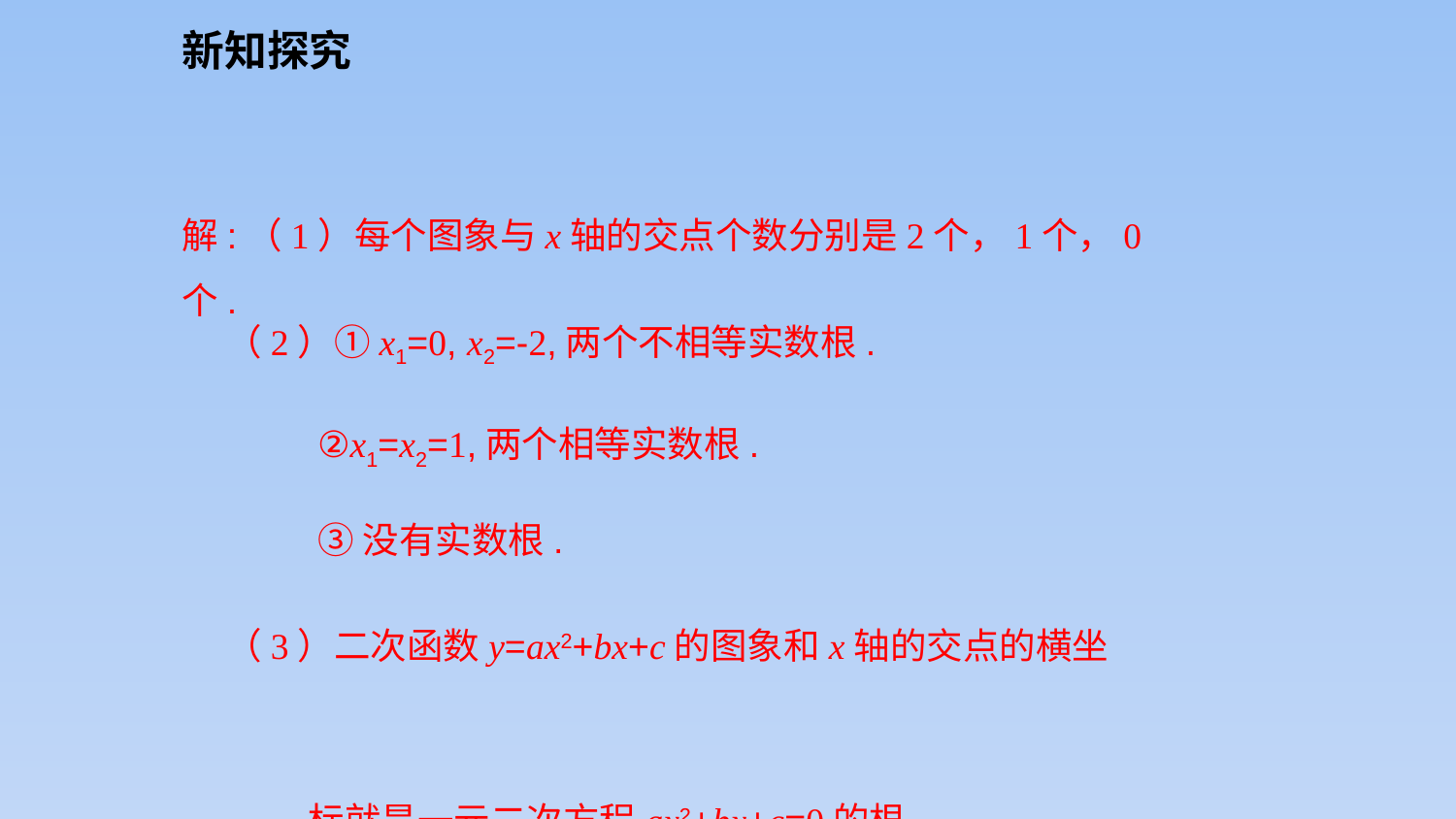

新知探究
解:（1）每个图象与x轴的交点个数分别是2个，1个，0个.
（2）①x1=0, x2=-2,两个不相等实数根.
②x1=x2=1,两个相等实数根.
③没有实数根.
（3）二次函数y=ax2+bx+c的图象和x轴的交点的横坐
         标就是一元二次方程ax2+bx+c=0的根.